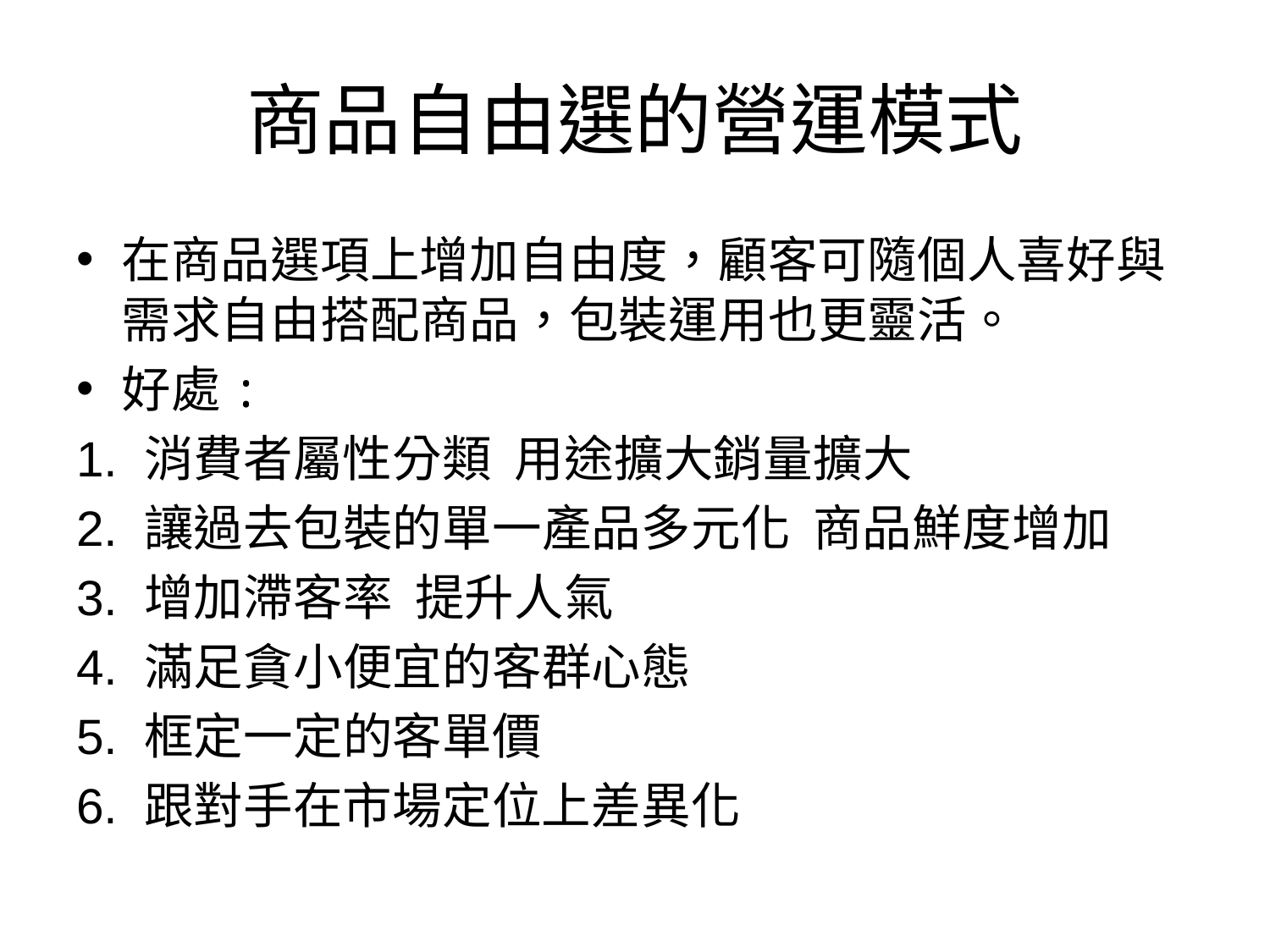

# 商品自由選的營運模式
在商品選項上增加自由度，顧客可隨個人喜好與需求自由搭配商品，包裝運用也更靈活。
好處:
消費者屬性分類  用途擴大銷量擴大
讓過去包裝的單一產品多元化  商品鮮度增加
增加滯客率  提升人氣
滿足貪小便宜的客群心態
框定一定的客單價
跟對手在市場定位上差異化